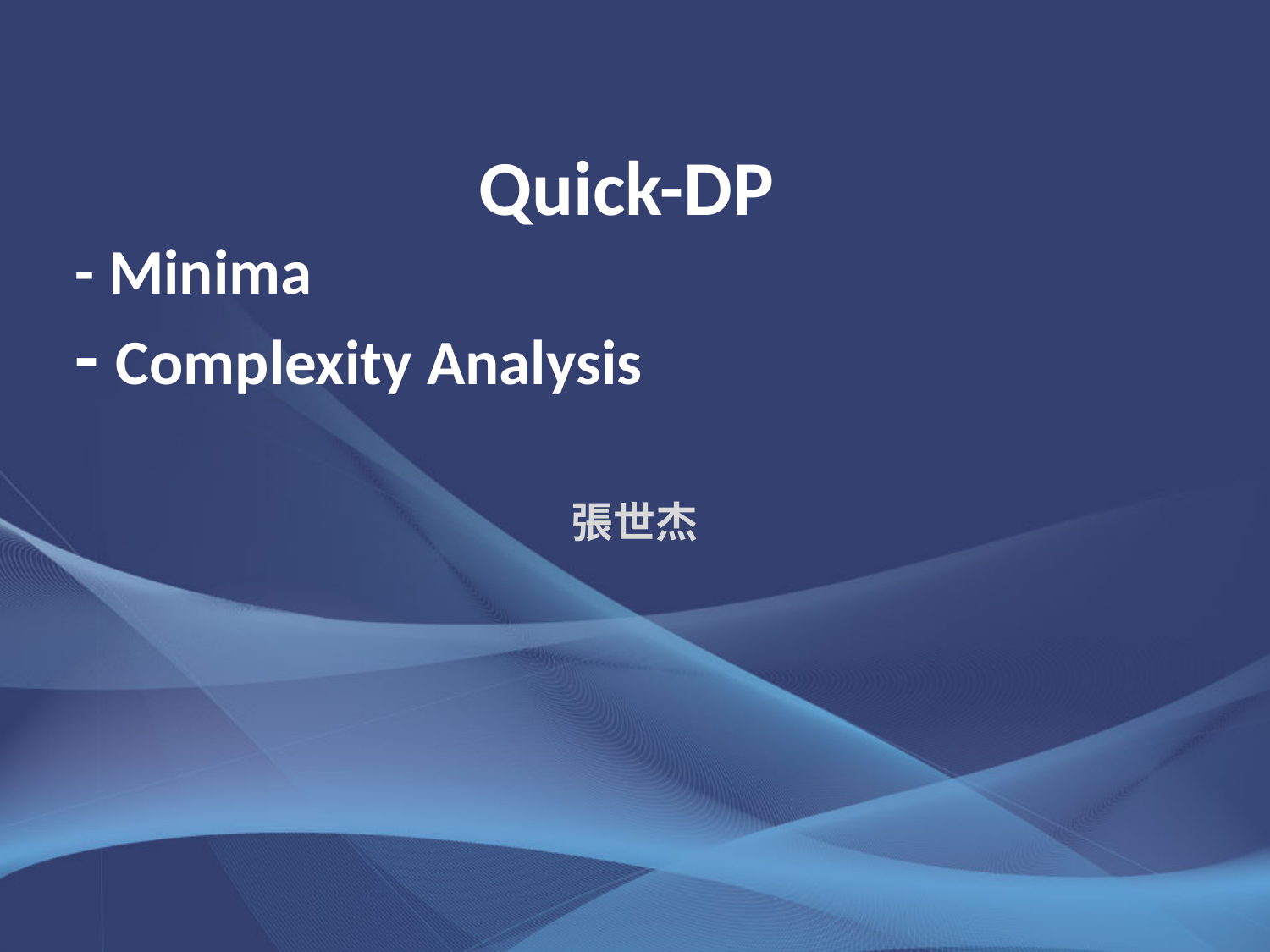

# Quick-DP - Minima - Complexity Analysis
張世杰